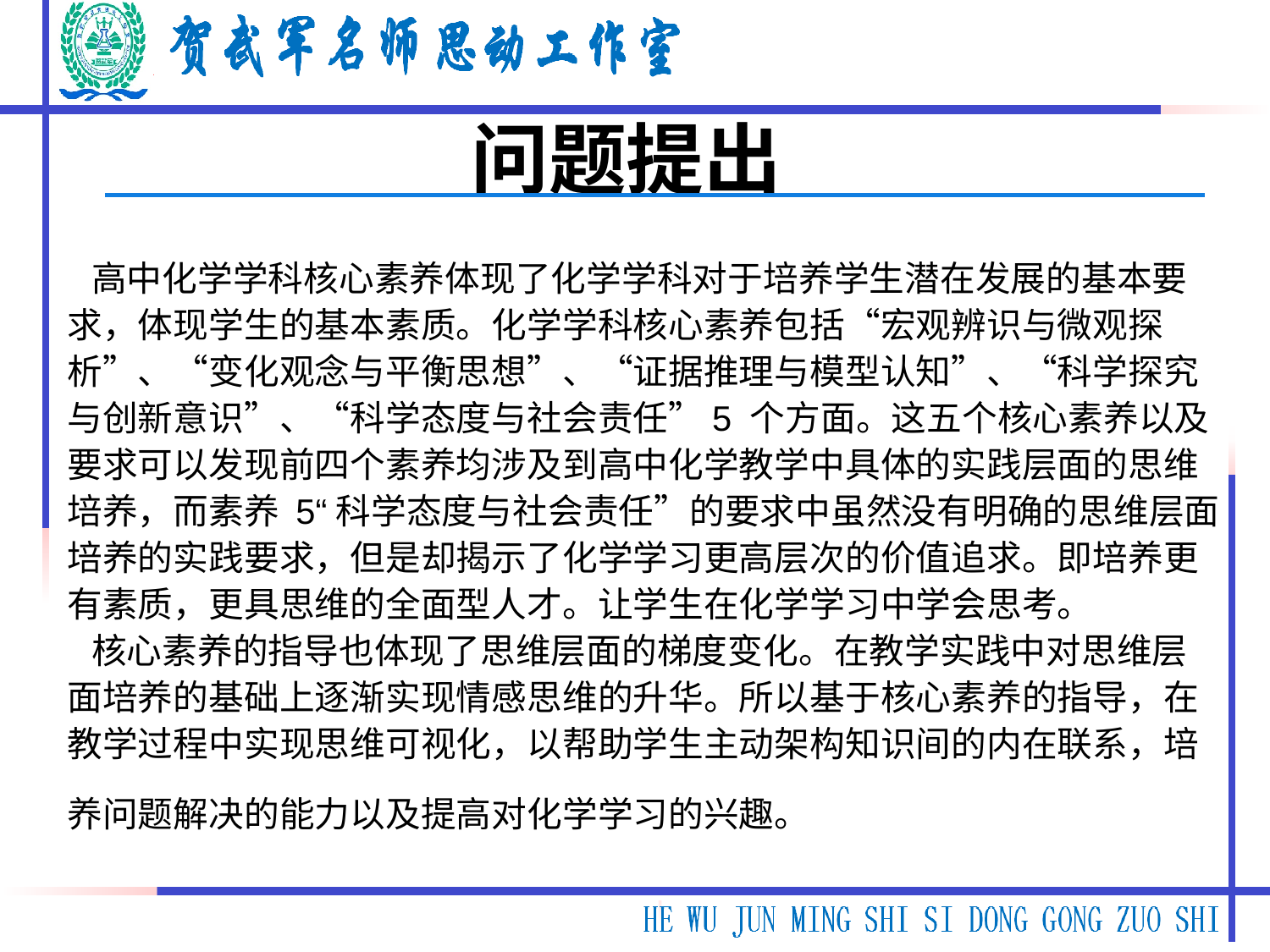

# 问题提出
  高中化学学科核心素养体现了化学学科对于培养学生潜在发展的基本要求，体现学生的基本素质。化学学科核心素养包括“宏观辨识与微观探析”、“变化观念与平衡思想”、“证据推理与模型认知”、“科学探究与创新意识”、“科学态度与社会责任”5 个方面。这五个核心素养以及要求可以发现前四个素养均涉及到高中化学教学中具体的实践层面的思维培养，而素养 5“科学态度与社会责任”的要求中虽然没有明确的思维层面培养的实践要求，但是却揭示了化学学习更高层次的价值追求。即培养更有素质，更具思维的全面型人才。让学生在化学学习中学会思考。
  核心素养的指导也体现了思维层面的梯度变化。在教学实践中对思维层面培养的基础上逐渐实现情感思维的升华。所以基于核心素养的指导，在教学过程中实现思维可视化，以帮助学生主动架构知识间的内在联系，培养问题解决的能力以及提高对化学学习的兴趣。